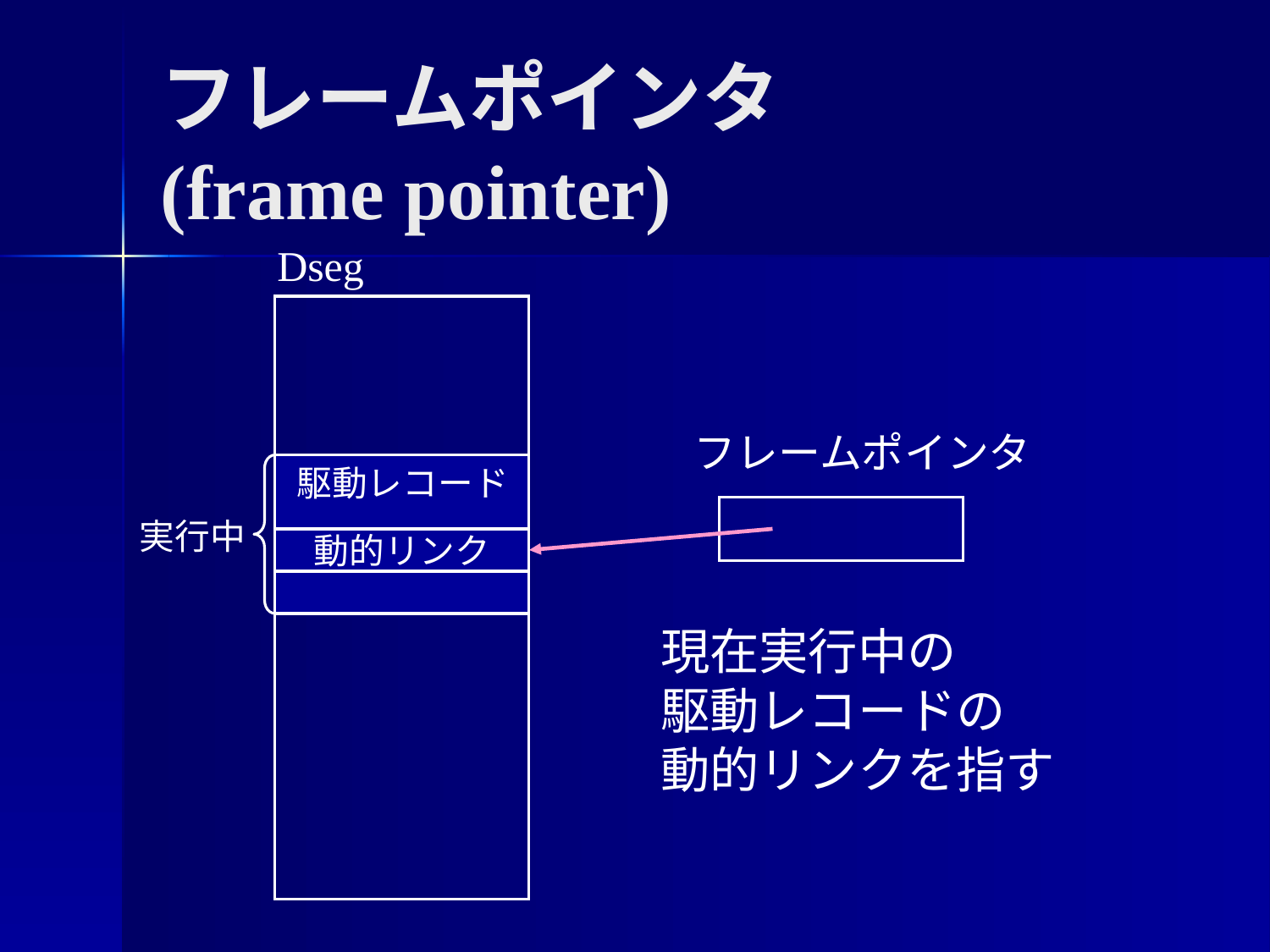

フレームポインタ
(frame pointer)
Dseg

フレームポインタ

駆動レコード
実行中
動的リンク

現在実行中の
駆動レコードの
動的リンクを指す